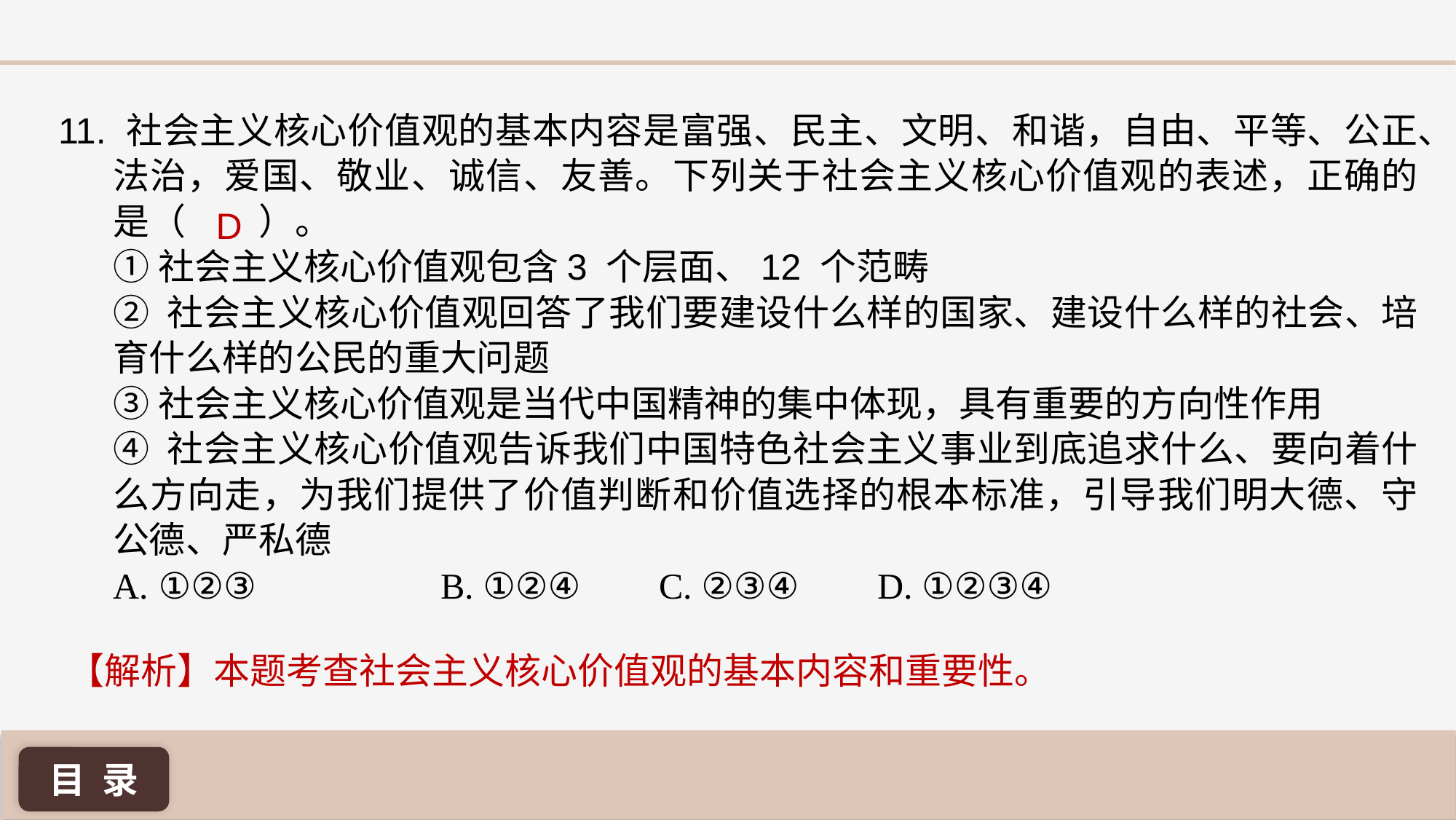

11. 社会主义核心价值观的基本内容是富强、民主、文明、和谐，自由、平等、公正、法治，爱国、敬业、诚信、友善。下列关于社会主义核心价值观的表述，正确的是（         ）。
①社会主义核心价值观包含3 个层面、12 个范畴
② 社会主义核心价值观回答了我们要建设什么样的国家、建设什么样的社会、培育什么样的公民的重大问题
③社会主义核心价值观是当代中国精神的集中体现，具有重要的方向性作用
④ 社会主义核心价值观告诉我们中国特色社会主义事业到底追求什么、要向着什么方向走，为我们提供了价值判断和价值选择的根本标准，引导我们明大德、守公德、严私德
A. ①②③ 		B. ①②④ 	C. ②③④ 	D. ①②③④
D
【解析】本题考查社会主义核心价值观的基本内容和重要性。